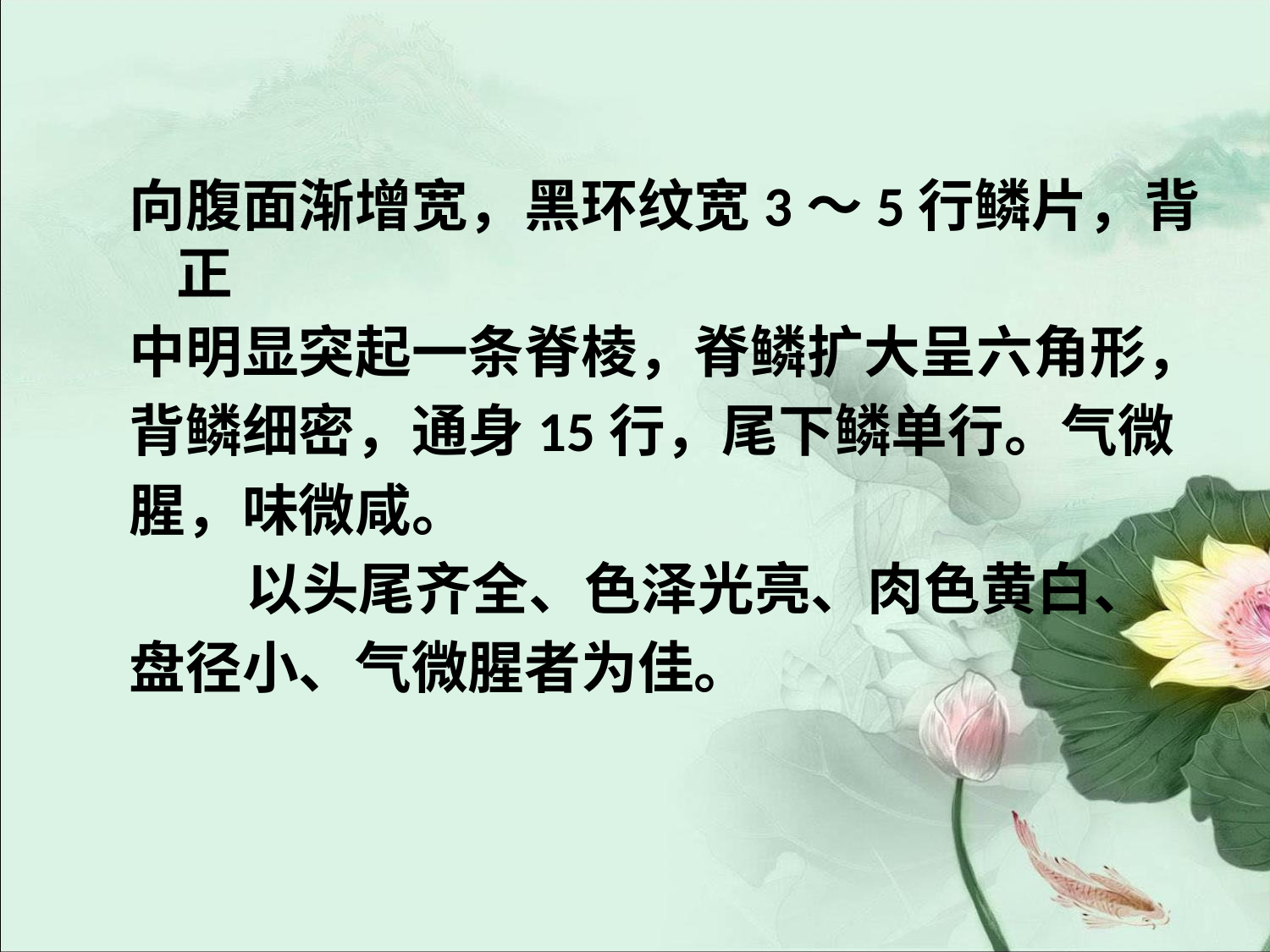

#

向腹面渐增宽，黑环纹宽3～5行鳞片，背正
中明显突起一条脊棱，脊鳞扩大呈六角形，
背鳞细密，通身15行，尾下鳞单行。气微
腥，味微咸。
        以头尾齐全、色泽光亮、肉色黄白、
盘径小、气微腥者为佳。